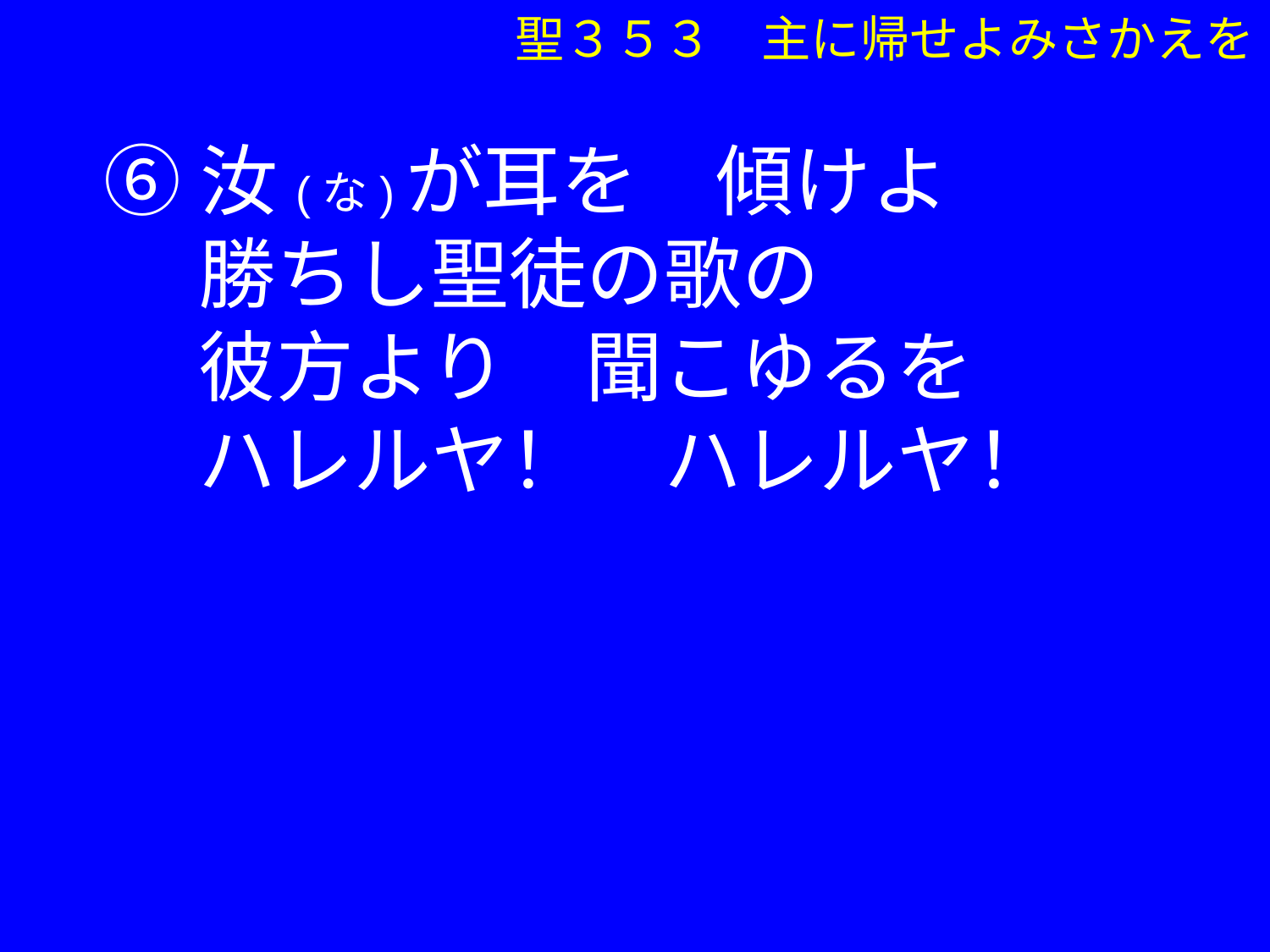

聖３５３　主に帰せよみさかえを
⑥汝(な)が耳を　傾けよ
　 勝ちし聖徒の歌の
　 彼方より　聞こゆるを
　 ハレルヤ！　ハレルヤ！